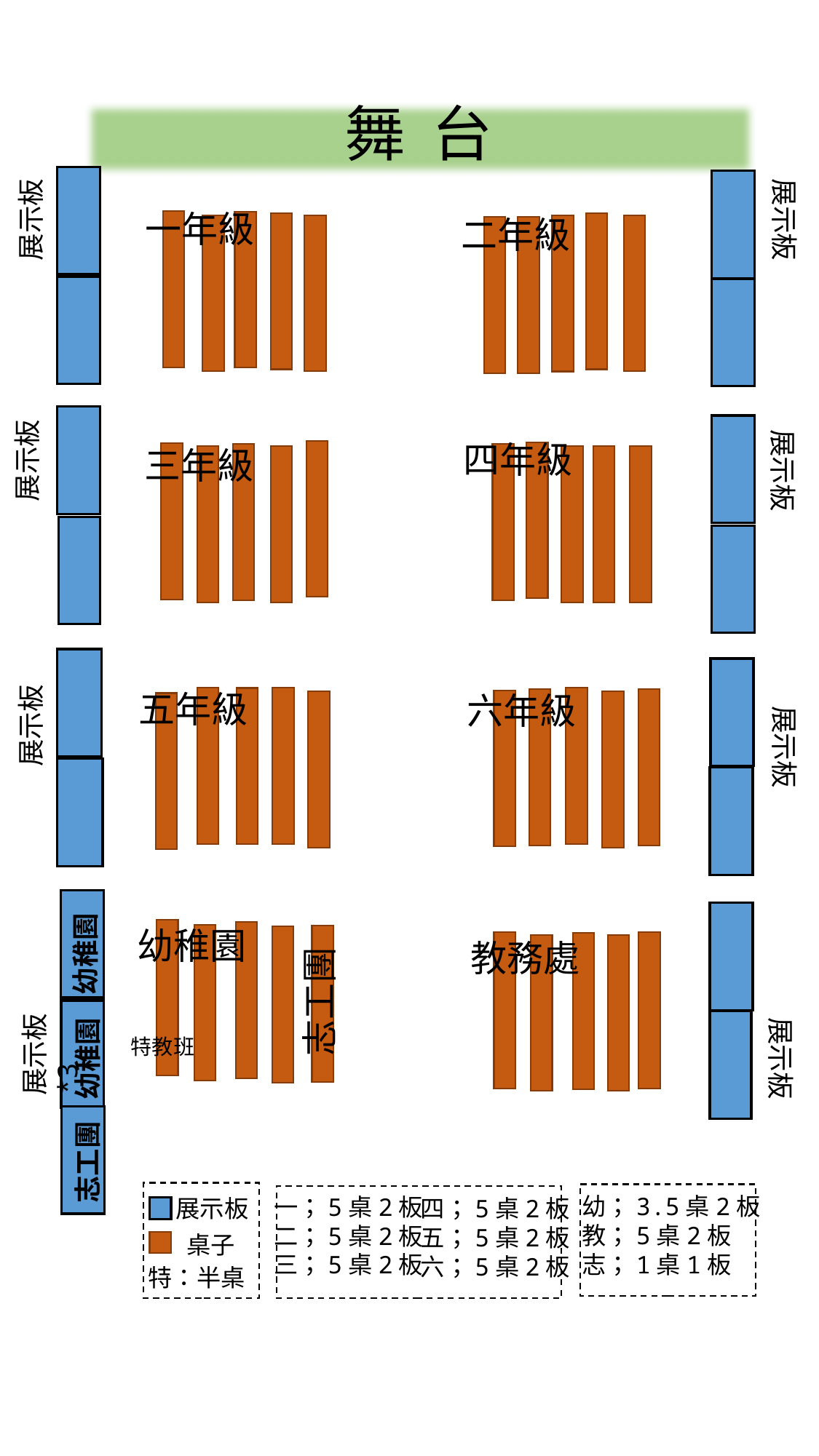

舞  台

展示板
展示板
一年級
二年級

四年級
三年級
展示板

展示板

五年級
六年級

展示板
展示板

幼稚園

教務處
幼稚園

志工團

展示板*3
特教班
幼稚園
展示板

志工團

幼；3.5桌2板
教；5桌2板
志；1桌1板

一；5桌2板
二；5桌2板
三；5桌2板
展示板
四；5桌2板
五；5桌2板
六；5桌2板

桌子

特：半桌